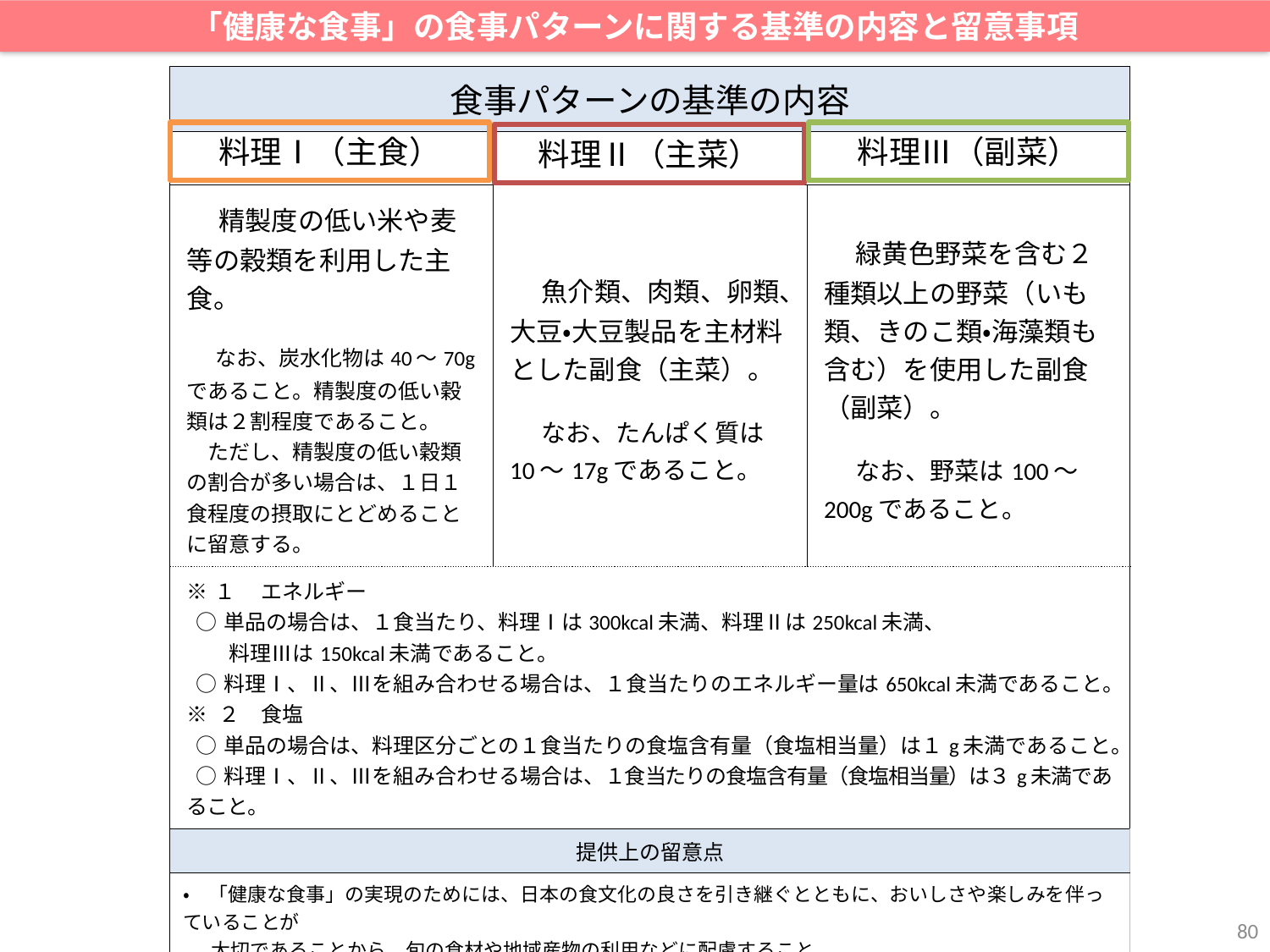

「健康な食事」の食事パターンに関する基準の内容と留意事項
| 食事パターンの基準の内容 |  |  |
| --- | --- | --- |
|  |  |  |
| 精製度の低い米や麦等の穀類を利用した主食。 　なお、炭水化物は40～70gであること。精製度の低い穀類は２割程度であること。 　ただし、精製度の低い穀類の割合が多い場合は、１日１食程度の摂取にとどめることに留意する。 | 魚介類、肉類、卵類、大豆・大豆製品を主材料とした副食（主菜）。 　なお、たんぱく質は10～17gであること。 | 緑黄色野菜を含む２種類以上の野菜（いも類、きのこ類・海藻類も含む）を使用した副食（副菜）。 　なお、野菜は100～200gであること。 |
| ※１　 エネルギー　　 ○単品の場合は、１食当たり、料理Ⅰは300kcal未満、料理Ⅱは250kcal未満、 　　料理Ⅲは150kcal未満であること。 ○料理Ⅰ、Ⅱ、Ⅲを組み合わせる場合は、１食当たりのエネルギー量は650kcal未満であること。 ※ ２　食塩 ○単品の場合は、料理区分ごとの１食当たりの食塩含有量（食塩相当量）は１g未満であること。 ○料理Ⅰ、Ⅱ、Ⅲを組み合わせる場合は、１食当たりの食塩含有量（食塩相当量）は３g未満であること。 |  |  |
| 提供上の留意点 |  |  |
| ・　「健康な食事」の実現のためには、日本の食文化の良さを引き継ぐとともに、おいしさや楽しみを伴っていることが 　 大切であることから、旬の食材や地域産物の利用などに配慮すること。 |  |  |
| 摂取上の留意点 |  |  |
| ・　１日の食事においては、料理Ⅰ～Ⅲの組合せにあわせて牛乳･乳製品、果物を摂取すること。 ・　必要なエネルギー量は個人によって異なることから、体重や体格の変化をみながら適した料理の組合せを選択 　　すること。 ・　摂取する食品や栄養素が偏らないよう、特定の食材を用いた料理を繰り返し選択するのではなく、多様な食材や 　　調理法による異なる種類の料理を選択すること。 |  |  |
料理Ⅰ（主食）
料理Ⅲ（副菜）
料理Ⅱ（主菜）
80